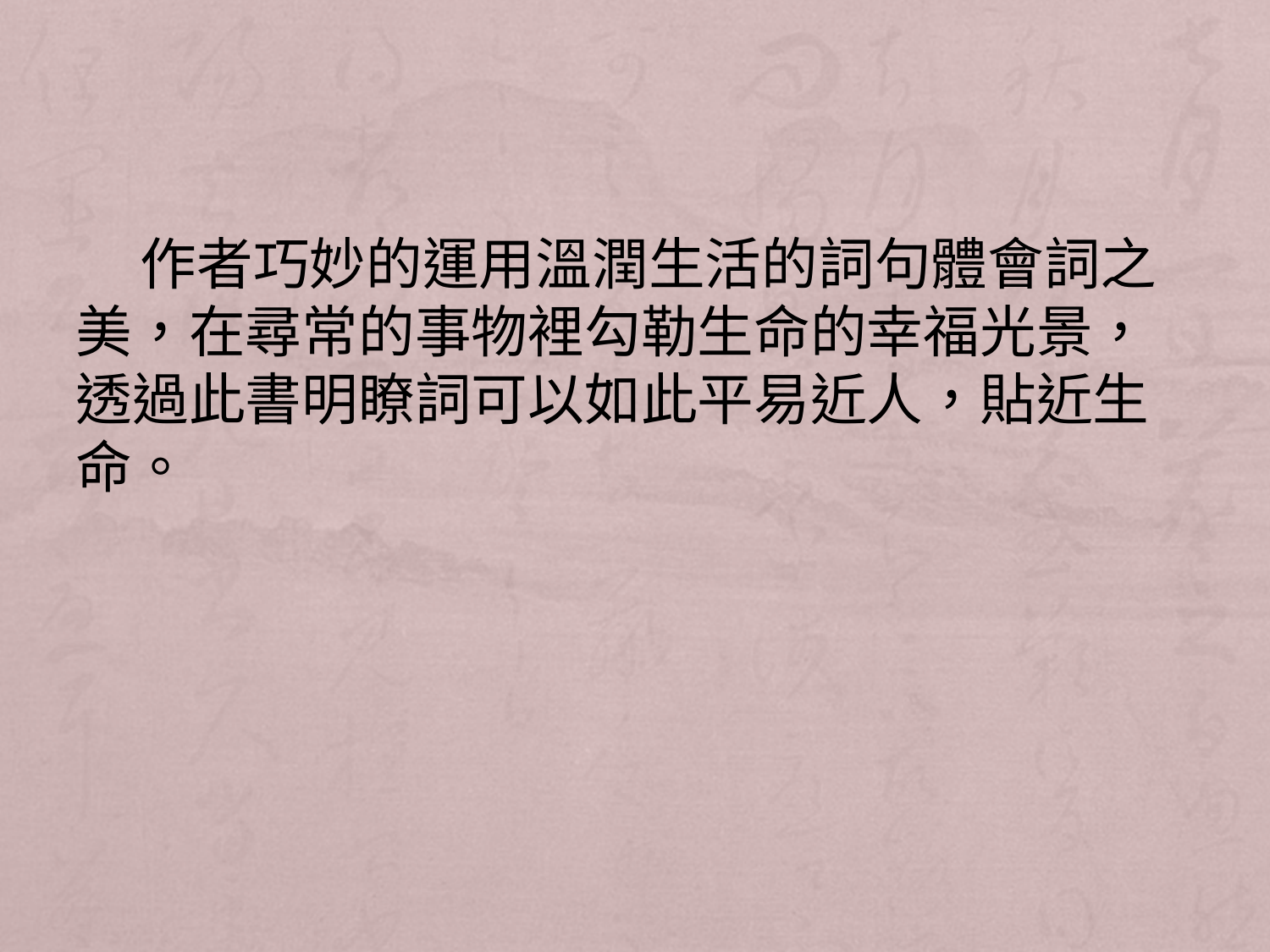

#
    作者巧妙的運用溫潤生活的詞句體會詞之美，在尋常的事物裡勾勒生命的幸福光景，透過此書明瞭詞可以如此平易近人，貼近生命。